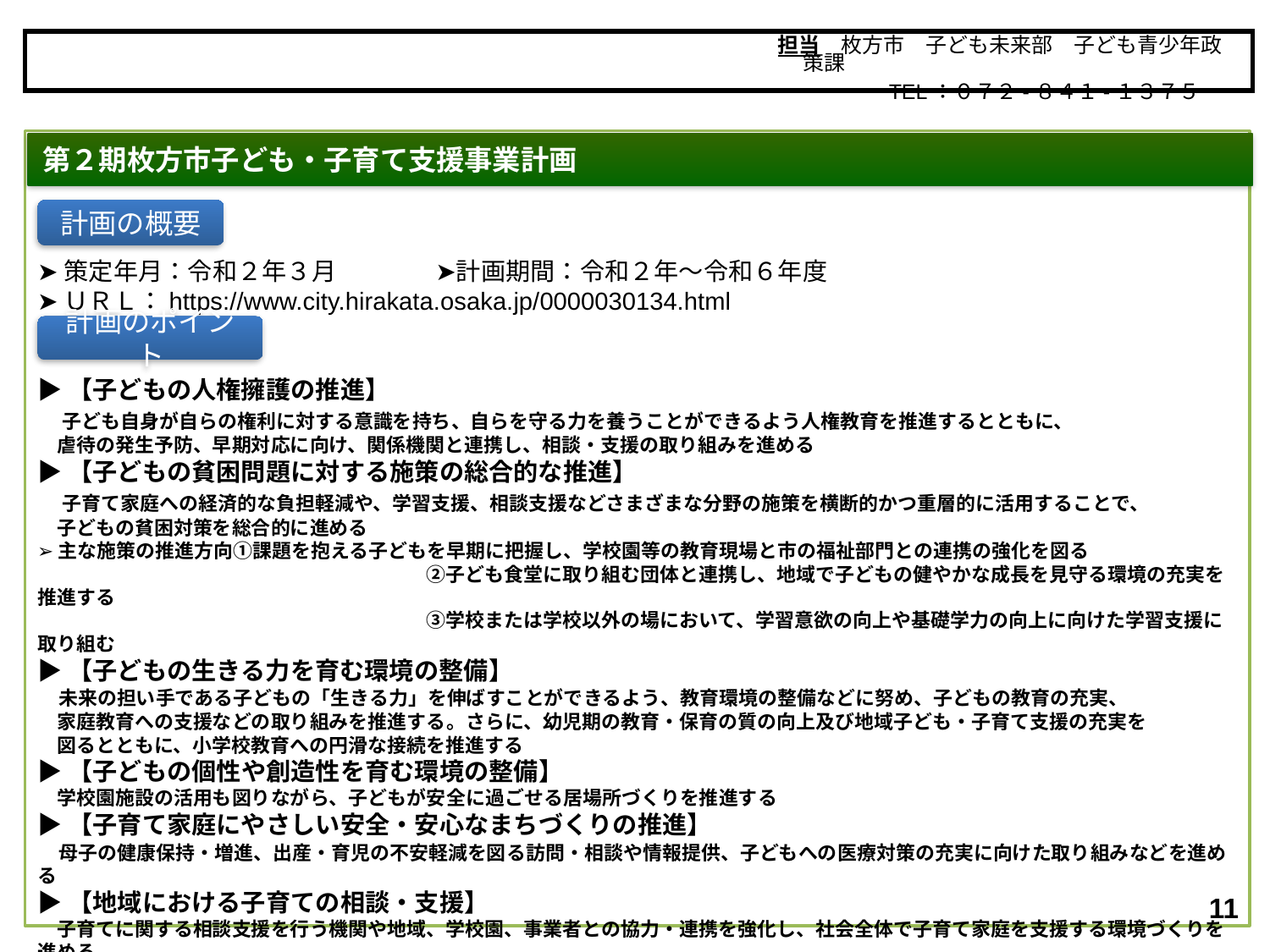

担当　枚方市　子ども未来部　子ども青少年政策課
　　　　　TEL：０７２-８４１-１３７５

枚方市

➤策定年月：令和２年３月　　　　➤計画期間：令和２年～令和６年度
➤ＵＲＬ：https://www.city.hirakata.osaka.jp/0000030134.html

▶【子どもの人権擁護の推進】
　子ども自身が自らの権利に対する意識を持ち、自らを守る力を養うことができるよう人権教育を推進するとともに、
　虐待の発生予防、早期対応に向け、関係機関と連携し、相談・支援の取り組みを進める
▶【子どもの貧困問題に対する施策の総合的な推進】
　子育て家庭への経済的な負担軽減や、学習支援、相談支援などさまざまな分野の施策を横断的かつ重層的に活用することで、
　子どもの貧困対策を総合的に進める
➢主な施策の推進方向①課題を抱える子どもを早期に把握し、学校園等の教育現場と市の福祉部門との連携の強化を図る
　　　　　　　　　　　　　　　　　　　　②子ども食堂に取り組む団体と連携し、地域で子どもの健やかな成長を見守る環境の充実を推進する
　　　　　　　　　　　　　　　　　　　　③学校または学校以外の場において、学習意欲の向上や基礎学力の向上に向けた学習支援に取り組む
▶【子どもの生きる力を育む環境の整備】
　未来の担い手である子どもの「生きる力」を伸ばすことができるよう、教育環境の整備などに努め、子どもの教育の充実、
　家庭教育への支援などの取り組みを推進する。さらに、幼児期の教育・保育の質の向上及び地域子ども・子育て支援の充実を
　図るとともに、小学校教育への円滑な接続を推進する
▶【子どもの個性や創造性を育む環境の整備】
　学校園施設の活用も図りながら、子どもが安全に過ごせる居場所づくりを推進する
▶【子育て家庭にやさしい安全・安心なまちづくりの推進】
　母子の健康保持・増進、出産・育児の不安軽減を図る訪問・相談や情報提供、子どもへの医療対策の充実に向けた取り組みなどを進める
▶【地域における子育ての相談・支援】
　子育てに関する相談支援を行う機関や地域、学校園、事業者との協力・連携を強化し、社会全体で子育て家庭を支援する環境づくりを進める
▶【子育てと仕事の両立支援】
　保育所（園）や認定こども園などによる待機児童の計画的な解消を図る

第２期枚方市子ども・子育て支援事業計画
計画の概要
計画のポイント
11